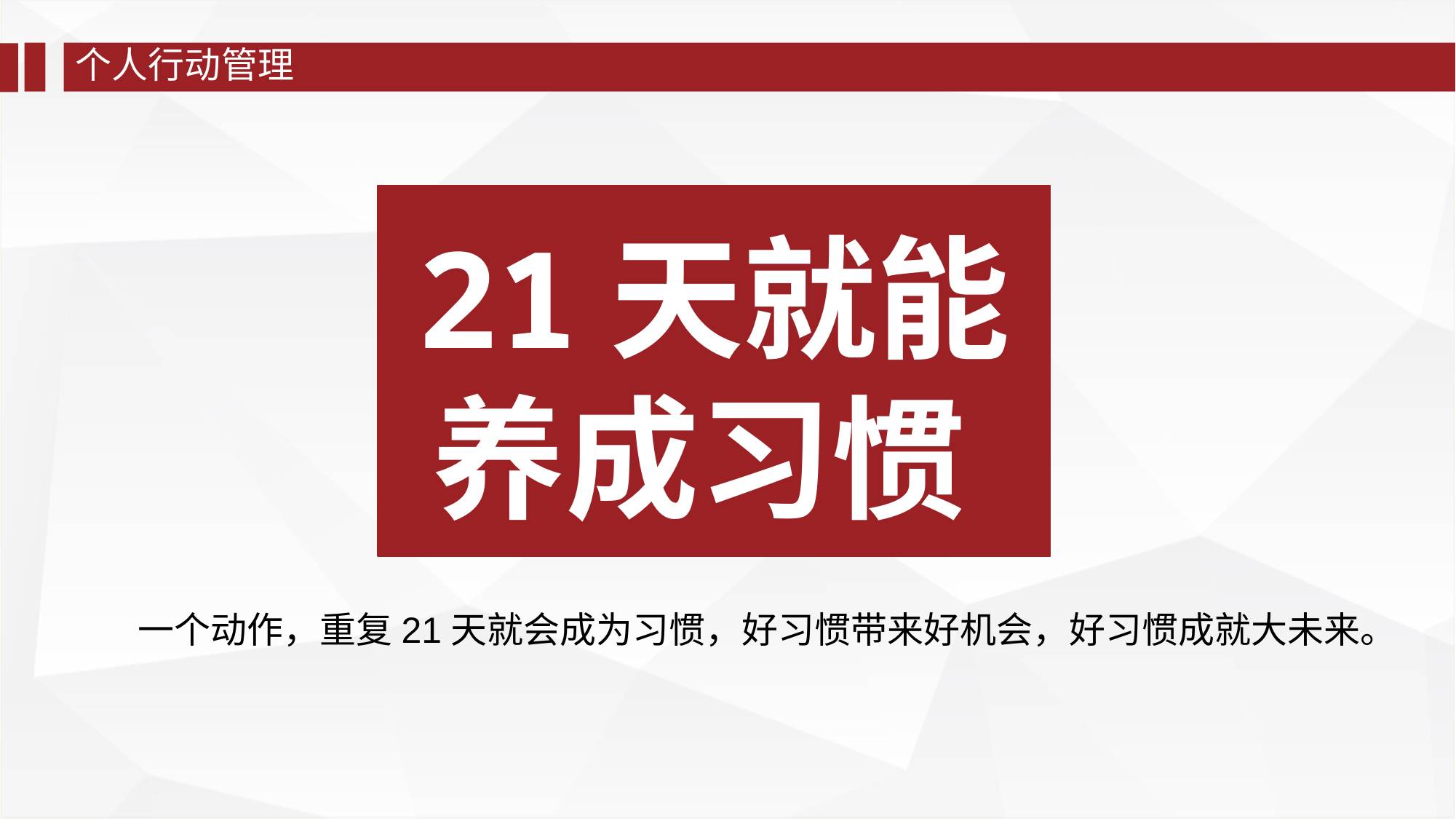

个人行动管理

21天就能养成习惯

一个动作，重复21天就会成为习惯，好习惯带来好机会，好习惯成就大未来。